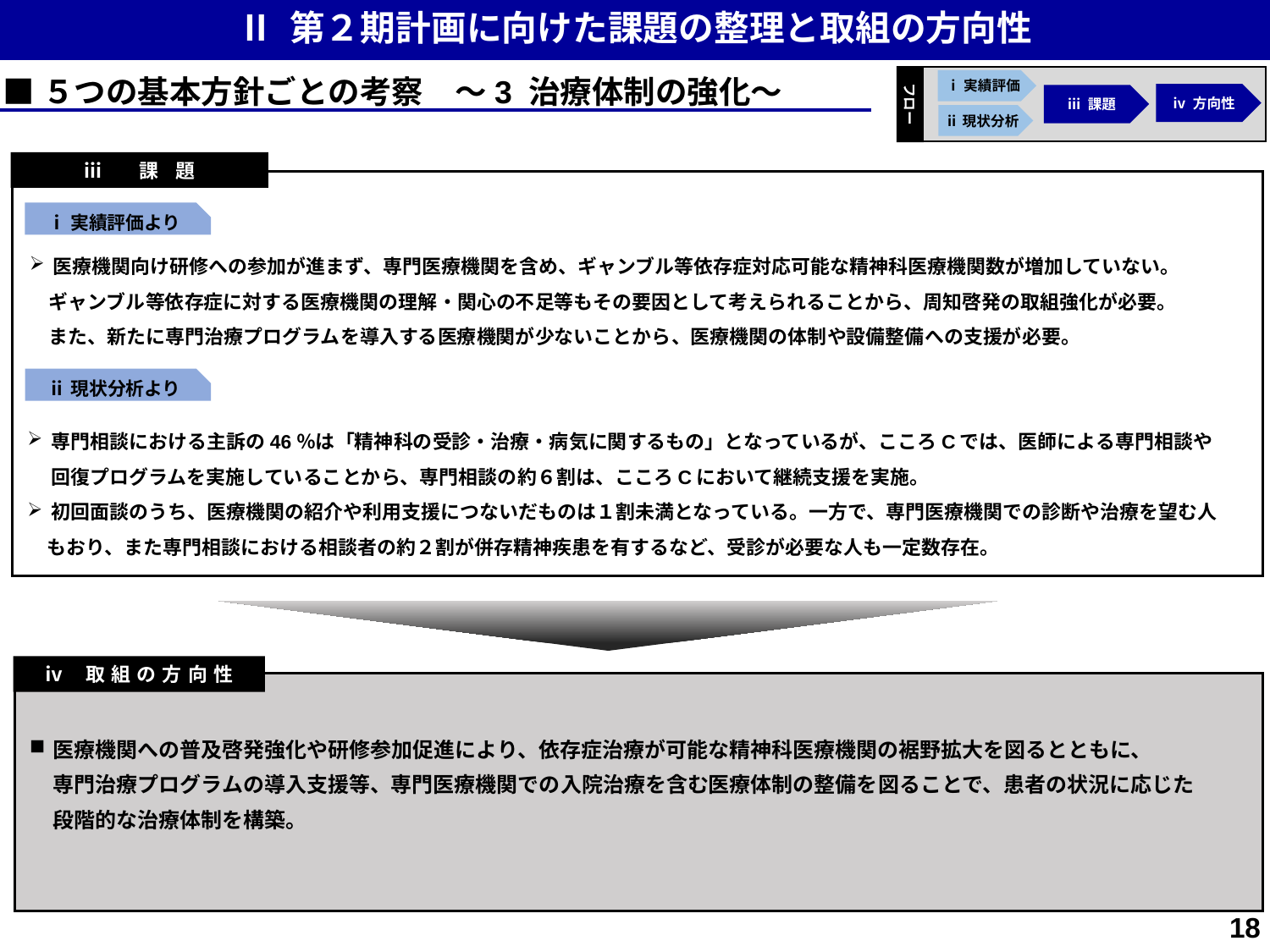

Ⅱ 第２期計画に向けた課題の整理と取組の方向性
フロー

ⅰ実績評価
ⅳ 方向性
ⅲ 課題
ⅱ現状分析
■５つの基本方針ごとの考察　～3 治療体制の強化～
ⅲ　課 題

ⅰ実績評価より

医療機関向け研修への参加が進まず、専門医療機関を含め、ギャンブル等依存症対応可能な精神科医療機関数が増加していない。
　ギャンブル等依存症に対する医療機関の理解・関心の不足等もその要因として考えられることから、周知啓発の取組強化が必要。
　また、新たに専門治療プログラムを導入する医療機関が少ないことから、医療機関の体制や設備整備への支援が必要。
ⅱ現状分析より

専門相談における主訴の46％は「精神科の受診・治療・病気に関するもの」となっているが、こころCでは、医師による専門相談や
回復プログラムを実施していることから、専門相談の約６割は、こころCにおいて継続支援を実施。
初回面談のうち、医療機関の紹介や利用支援につないだものは１割未満となっている。一方で、専門医療機関での診断や治療を望む人
　もおり、また専門相談における相談者の約２割が併存精神疾患を有するなど、受診が必要な人も一定数存在。

ⅳ 取組の方向性

医療機関への普及啓発強化や研修参加促進により、依存症治療が可能な精神科医療機関の裾野拡大を図るとともに、
専門治療プログラムの導入支援等、専門医療機関での入院治療を含む医療体制の整備を図ることで、患者の状況に応じた
段階的な治療体制を構築。

18